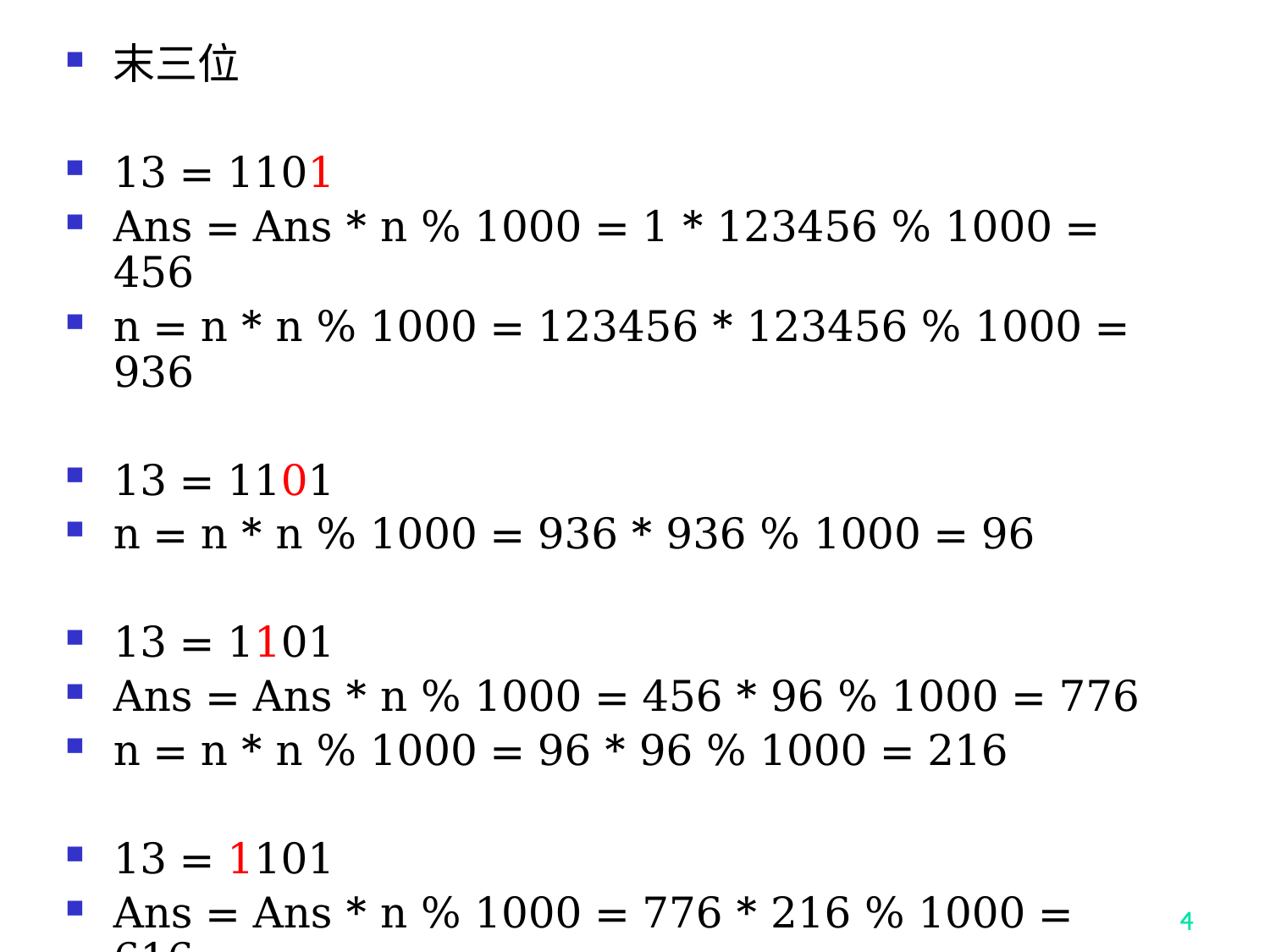

末三位

13 = 1101
Ans = Ans * n % 1000 = 1 * 123456 % 1000 = 456
n = n * n % 1000 = 123456 * 123456 % 1000 = 936

13 = 1101
n = n * n % 1000 = 936 * 936 % 1000 = 96

13 = 1101
Ans = Ans * n % 1000 = 456 * 96 % 1000 = 776
n = n * n % 1000 = 96 * 96 % 1000 = 216

13 = 1101
Ans = Ans * n % 1000 = 776 * 216 % 1000 = 616

4